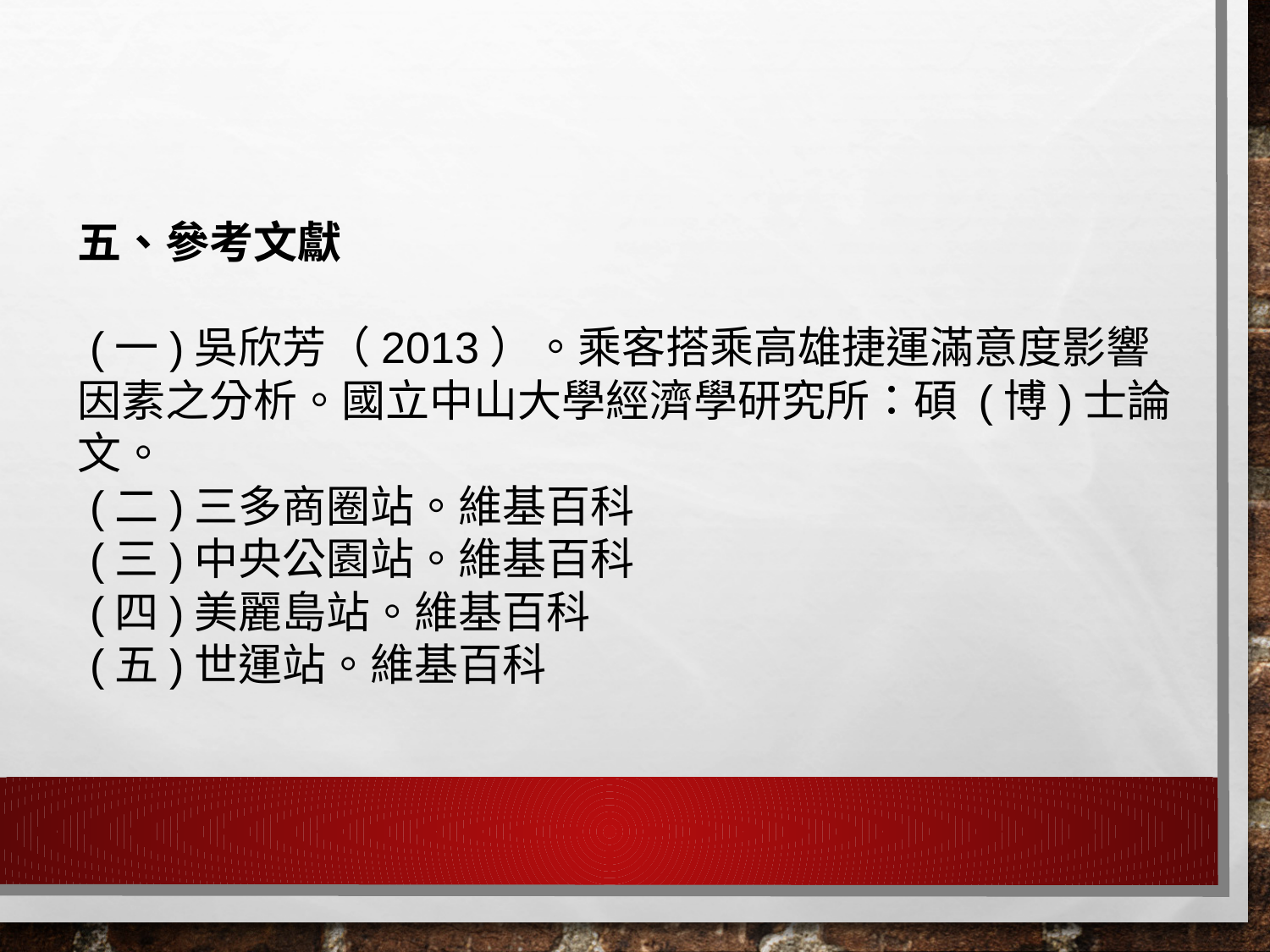

五、參考文獻

 (一)吳欣芳（2013）。乘客搭乘高雄捷運滿意度影響因素之分析。國立中山大學經濟學研究所：碩 (博)士論文。
 (二)三多商圈站。維基百科
 (三)中央公園站。維基百科
 (四)美麗島站。維基百科
 (五)世運站。維基百科